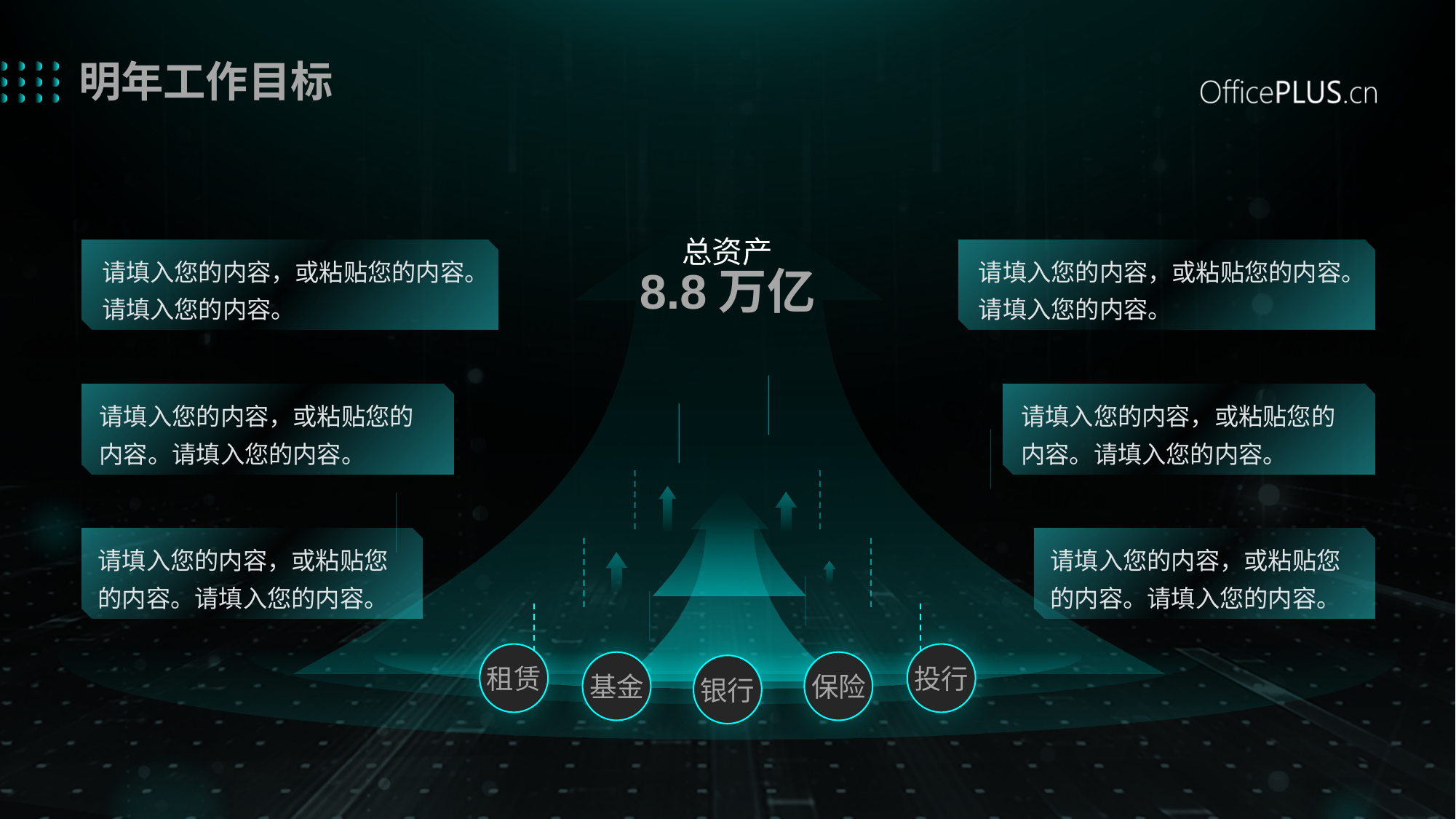

# 明年工作目标

总资产

请填入您的内容，或粘贴您的内容。请填入您的内容。

请填入您的内容，或粘贴您的内容。请填入您的内容。
8.8万亿

请填入您的内容，或粘贴您的内容。请填入您的内容。

请填入您的内容，或粘贴您的内容。请填入您的内容。

请填入您的内容，或粘贴您的内容。请填入您的内容。

请填入您的内容，或粘贴您的内容。请填入您的内容。

租赁

投行

基金

保险

银行